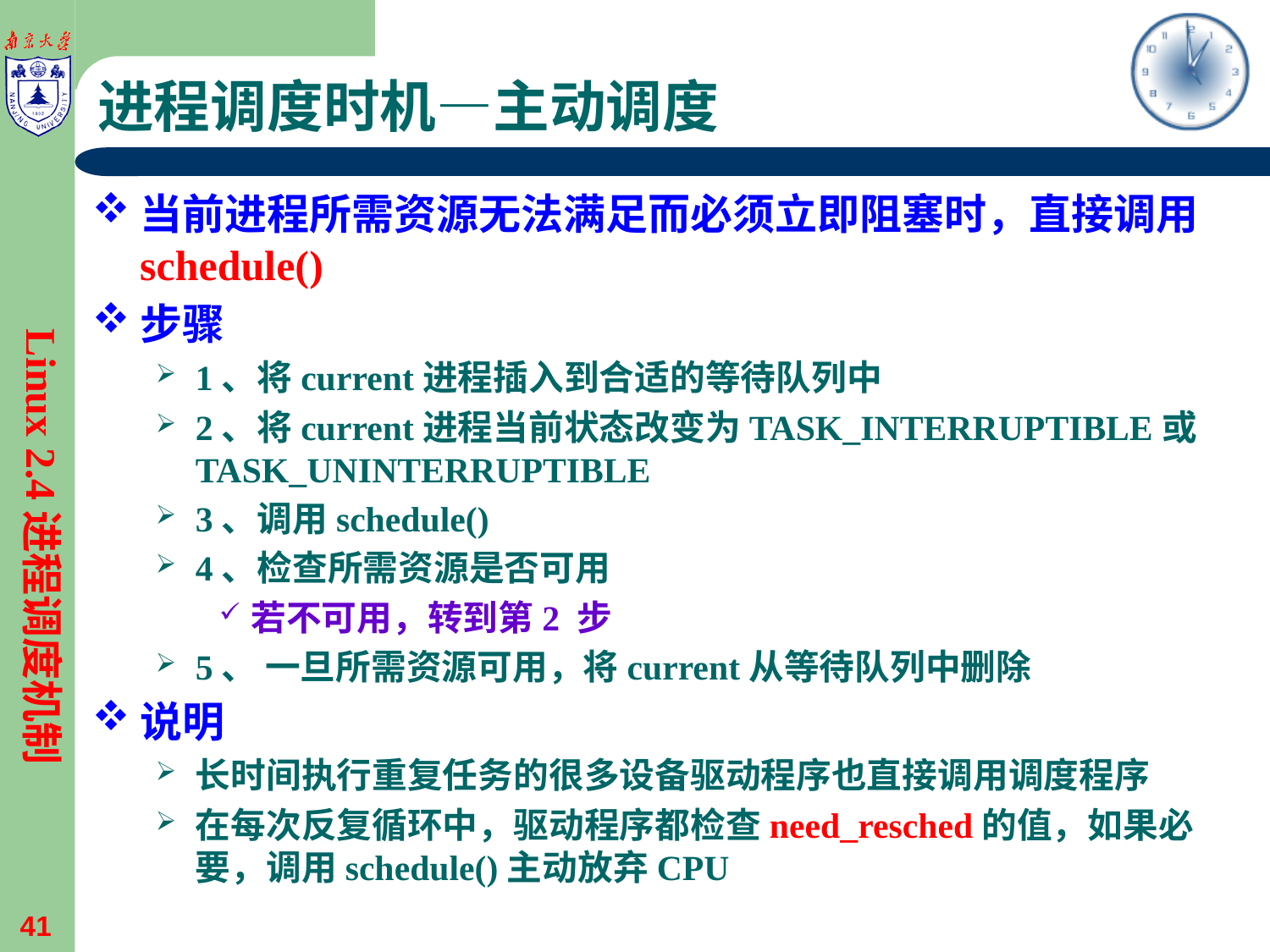

# 进程调度时机—主动调度
当前进程所需资源无法满足而必须立即阻塞时，直接调用schedule()
步骤
1、将current进程插入到合适的等待队列中
2、将current进程当前状态改变为TASK_INTERRUPTIBLE或TASK_UNINTERRUPTIBLE
3、调用schedule()
4、检查所需资源是否可用
若不可用，转到第2 步
5、 一旦所需资源可用，将current从等待队列中删除
说明
长时间执行重复任务的很多设备驱动程序也直接调用调度程序
在每次反复循环中，驱动程序都检查need_resched的值，如果必要，调用schedule()主动放弃CPU
Linux 2.4进程调度机制
41